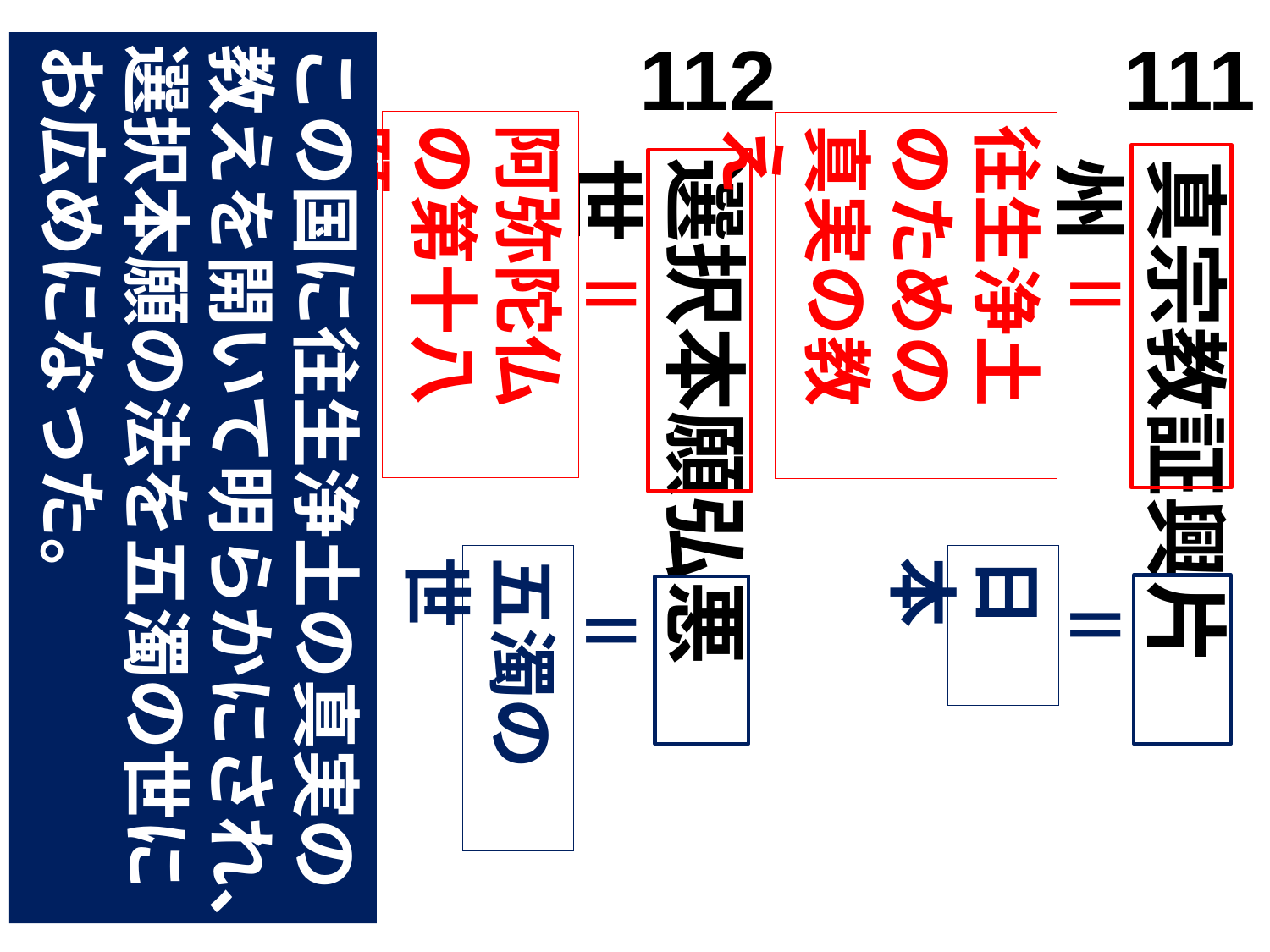

112
111
この国に往生浄土の真実の教えを開いて明らかにされ、選択本願の法を五濁の世にお広めになった。
阿弥陀仏の第十八願
往生浄土のための真実の教え
選択本願弘悪世
真宗教証興片州

＝
＝
五濁の世
日本

＝

＝